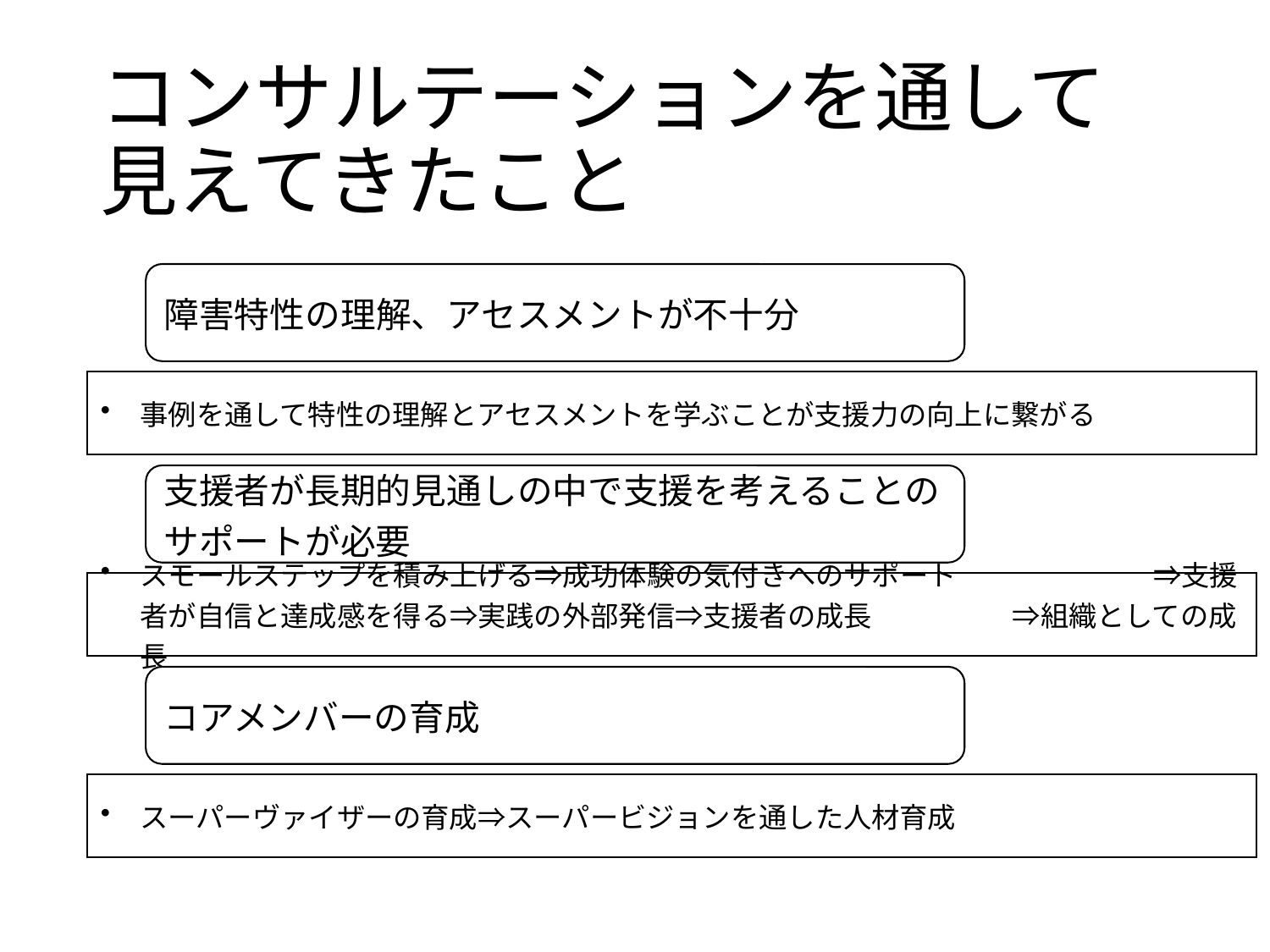

# コンサルテーションを通して 見えてきたこと
障害特性の理解、アセスメントが不十分
支援者が長期的見通しの中で支援を考えることのサポートが必要
コアメンバーの育成
事例を通して特性の理解とアセスメントを学ぶことが支援力の向上に繋がる
スーパーヴァイザーの育成⇒スーパービジョンを通した人材育成